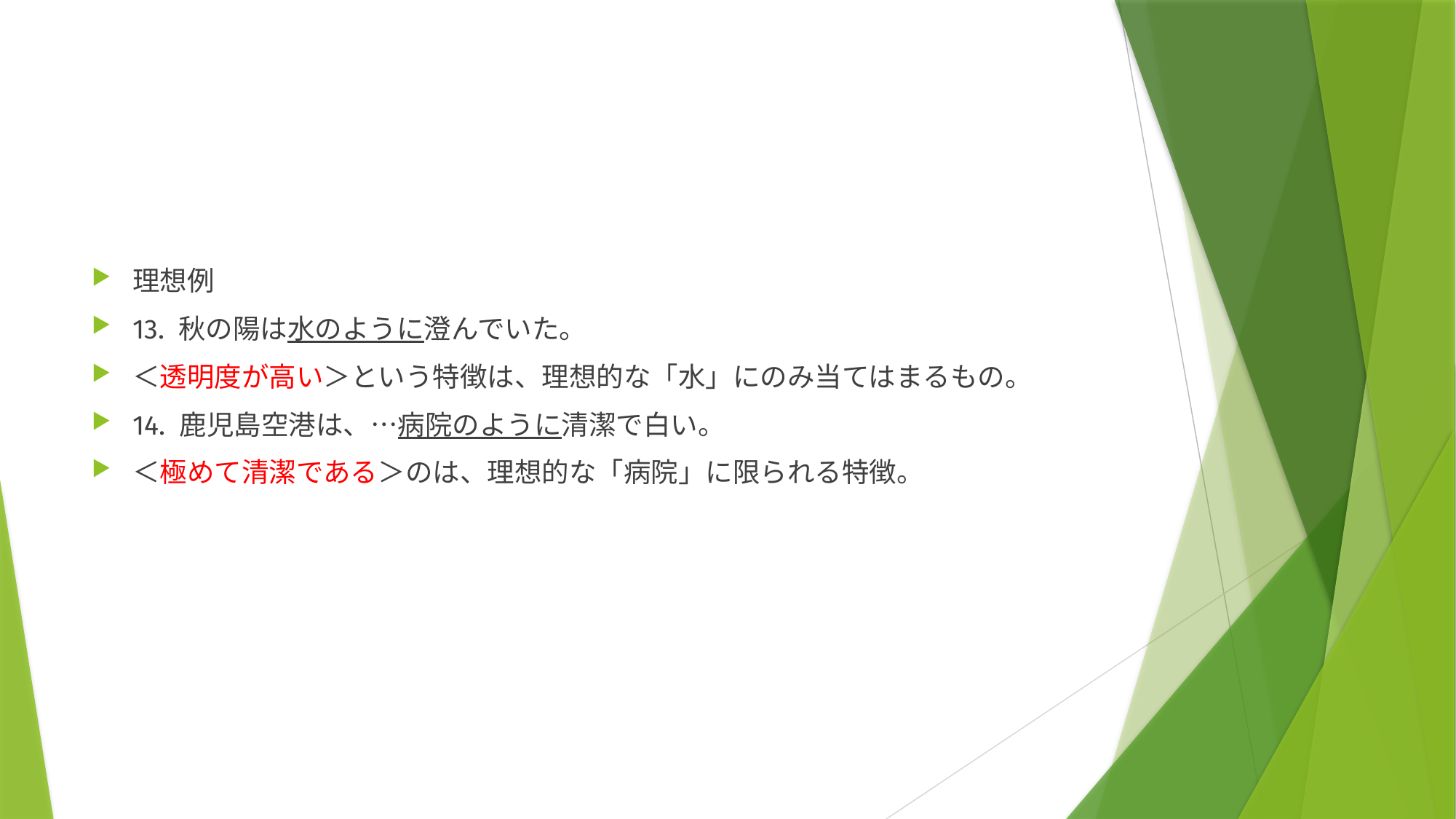

#
理想例
13. 秋の陽は水のように澄んでいた。
＜透明度が高い＞という特徴は、理想的な「水」にのみ当てはまるもの。
14. 鹿児島空港は、…病院のように清潔で白い。
＜極めて清潔である＞のは、理想的な「病院」に限られる特徴。